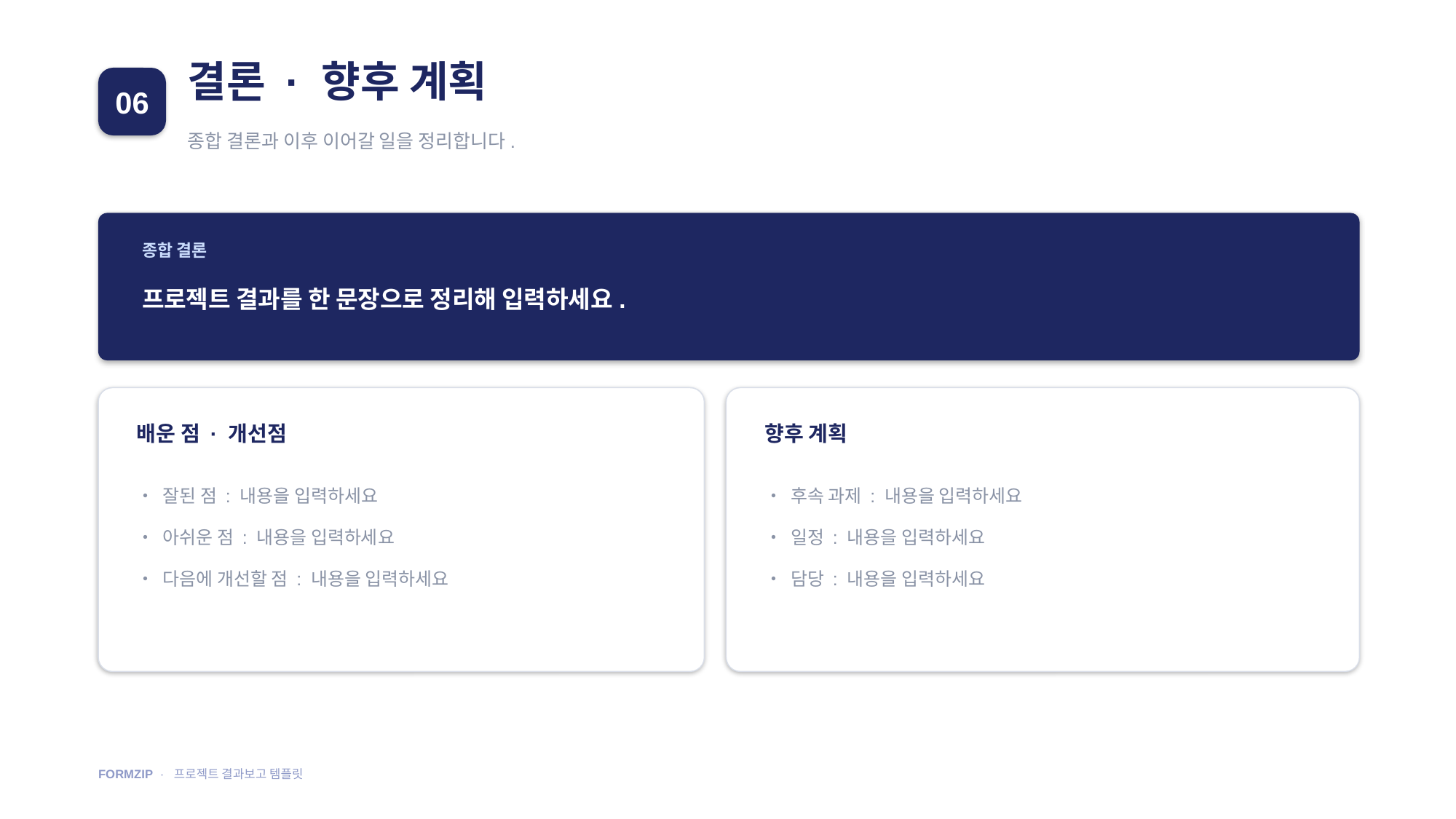

결론 · 향후 계획
06
종합 결론과 이후 이어갈 일을 정리합니다.

종합 결론
프로젝트 결과를 한 문장으로 정리해 입력하세요.

배운 점 · 개선점
향후 계획
• 잘된 점 : 내용을 입력하세요
• 아쉬운 점 : 내용을 입력하세요
• 다음에 개선할 점 : 내용을 입력하세요
• 후속 과제 : 내용을 입력하세요
• 일정 : 내용을 입력하세요
• 담당 : 내용을 입력하세요
FORMZIP  ·  프로젝트 결과보고 템플릿